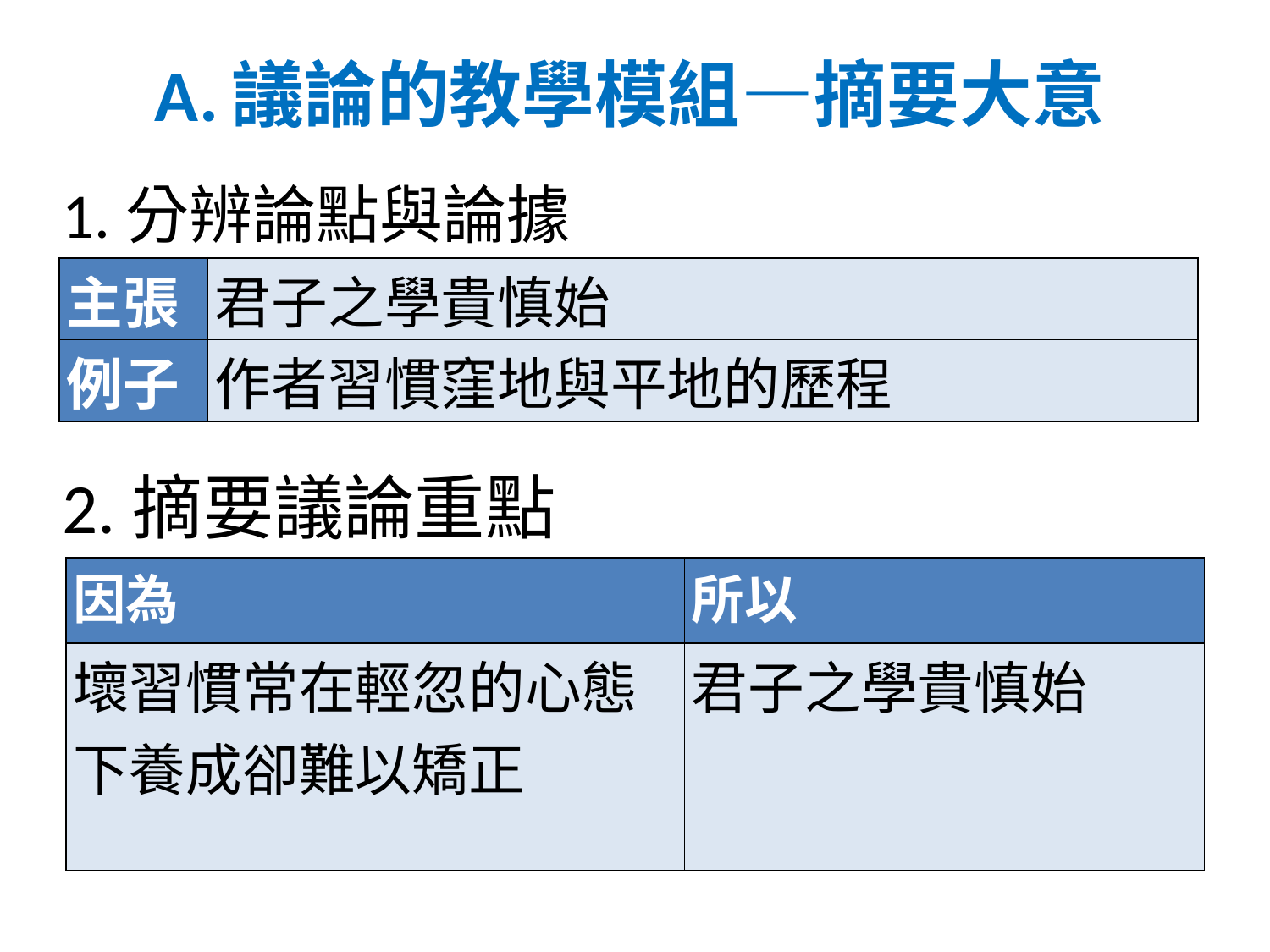

# A.議論的教學模組—摘要大意
1.分辨論點與論據

2.摘要議論重點

| 主張 | 君子之學貴慎始 |
| --- | --- |
| 例子 | 作者習慣窪地與平地的歷程 |
| 因為 | 所以 |
| --- | --- |
| 壞習慣常在輕忽的心態下養成卻難以矯正 | 君子之學貴慎始 |